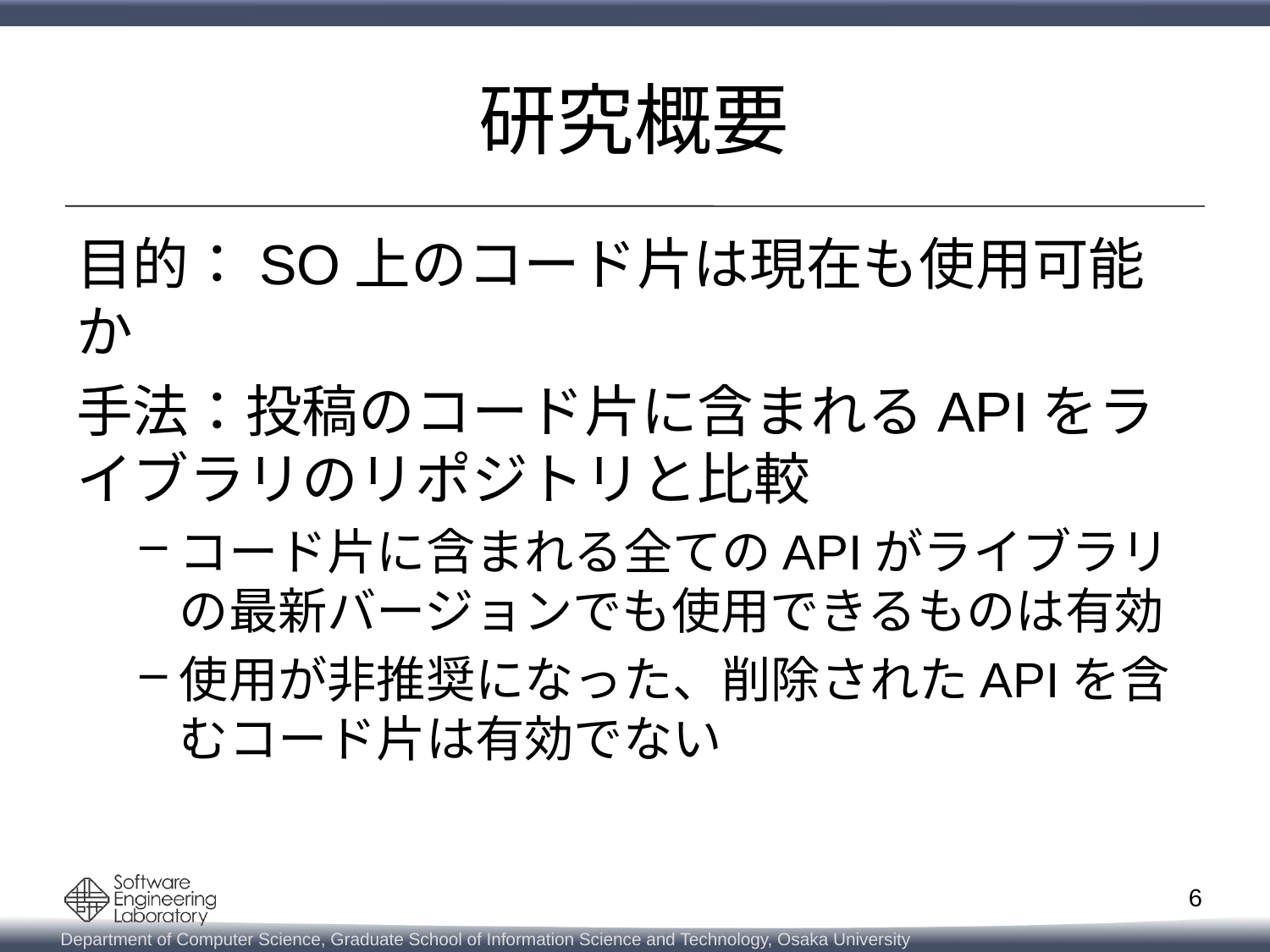

# 研究概要
目的：SO上のコード片は現在も使用可能か
手法：投稿のコード片に含まれるAPIをライブラリのリポジトリと比較
コード片に含まれる全てのAPIがライブラリの最新バージョンでも使用できるものは有効
使用が非推奨になった、削除されたAPIを含むコード片は有効でない
6